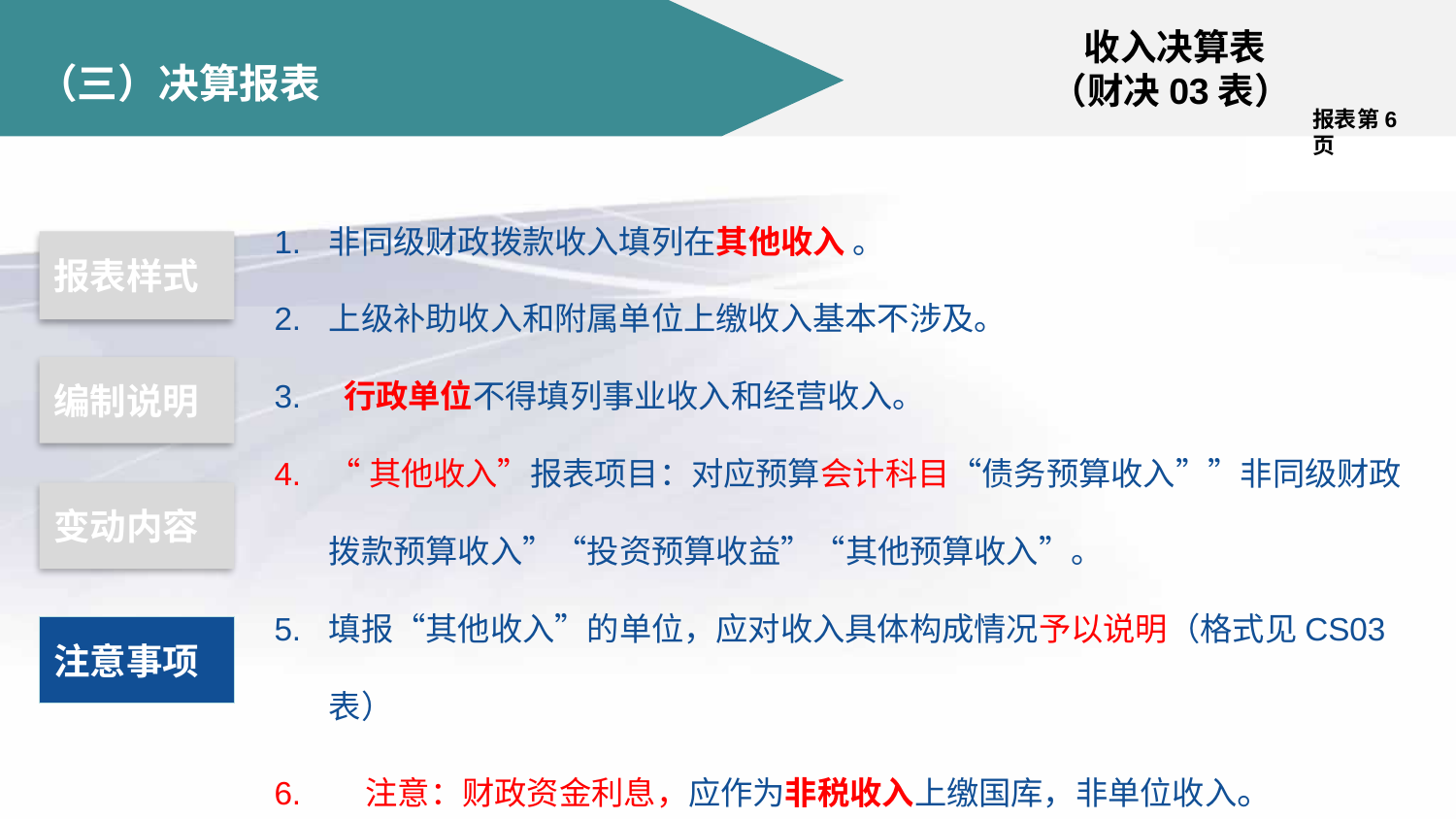

收入决算表
    （财决03表）
# （三）决算报表
报表第6页
非同级财政拨款收入填列在其他收入 。
上级补助收入和附属单位上缴收入基本不涉及。
 行政单位不得填列事业收入和经营收入。
“其他收入”报表项目：对应预算会计科目“债务预算收入””非同级财政拨款预算收入”“投资预算收益”“其他预算收入”。
填报“其他收入”的单位，应对收入具体构成情况予以说明（格式见CS03表）
    注意：财政资金利息，应作为非税收入上缴国库，非单位收入。
报表样式
编制说明
变动内容
注意事项
47